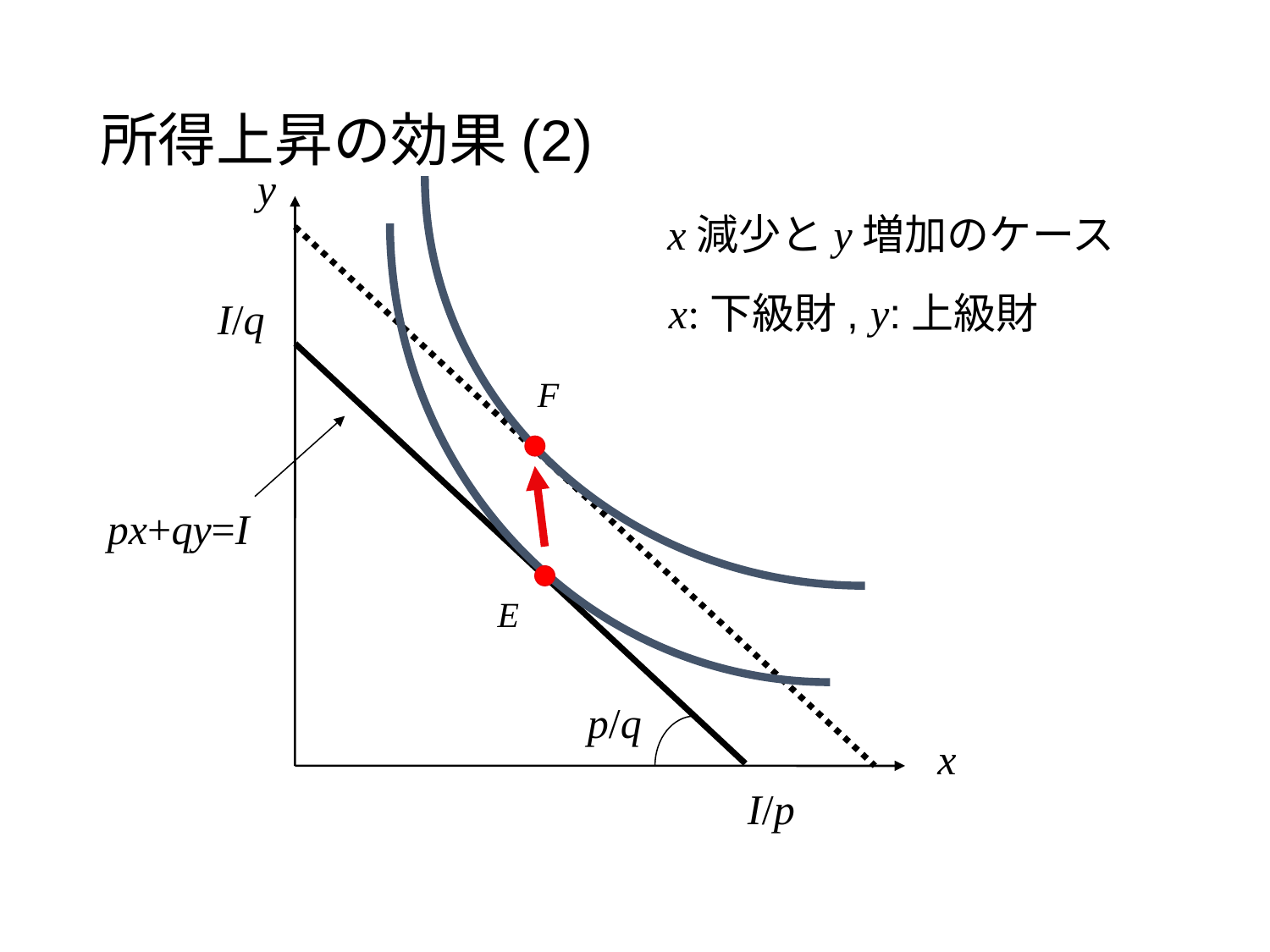

# 所得上昇の効果(2)
y

x減少とy増加のケース

x:下級財, y:上級財
I/q

F

px+qy=I

E
p/q

x

I/p